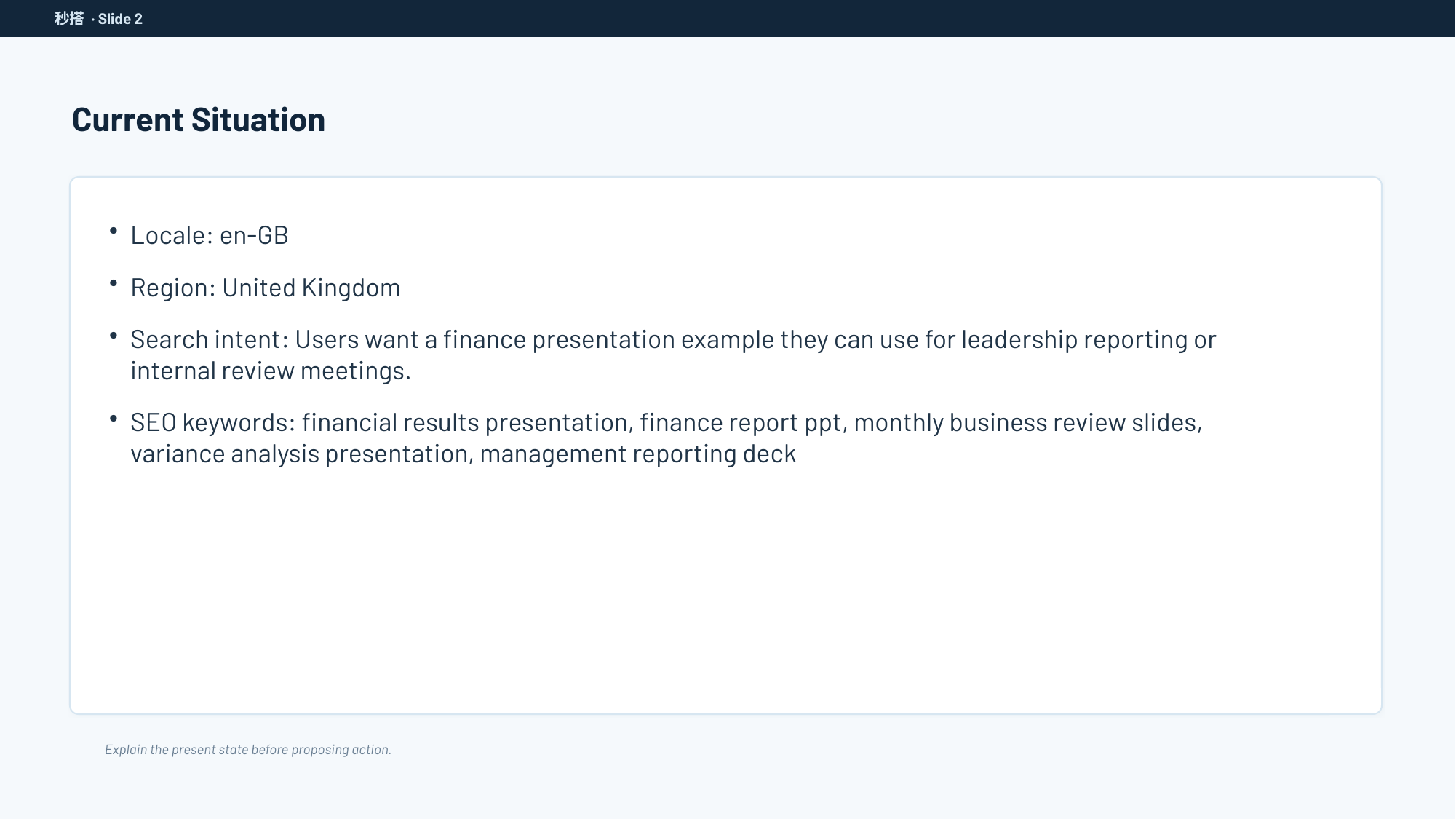

秒搭 · Slide 2
Current Situation

Locale: en-GB
Region: United Kingdom
Search intent: Users want a finance presentation example they can use for leadership reporting or internal review meetings.
SEO keywords: financial results presentation, finance report ppt, monthly business review slides, variance analysis presentation, management reporting deck
Explain the present state before proposing action.